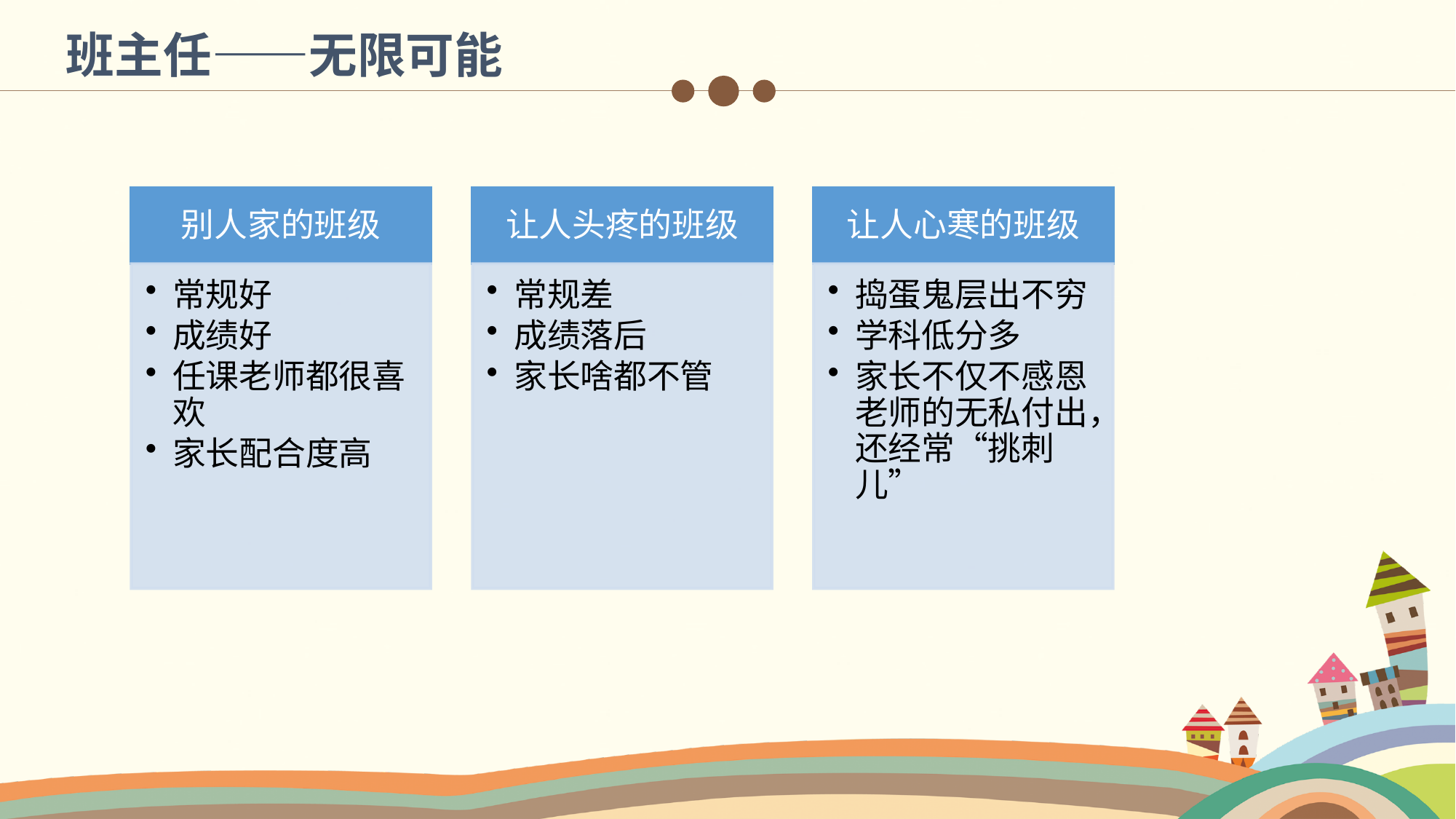

班主任——无限可能
别人家的班级
常规好
成绩好
任课老师都很喜欢
家长配合度高
让人头疼的班级
常规差
成绩落后
家长啥都不管
让人心寒的班级
捣蛋鬼层出不穷
学科低分多
家长不仅不感恩老师的无私付出，还经常“挑刺儿”